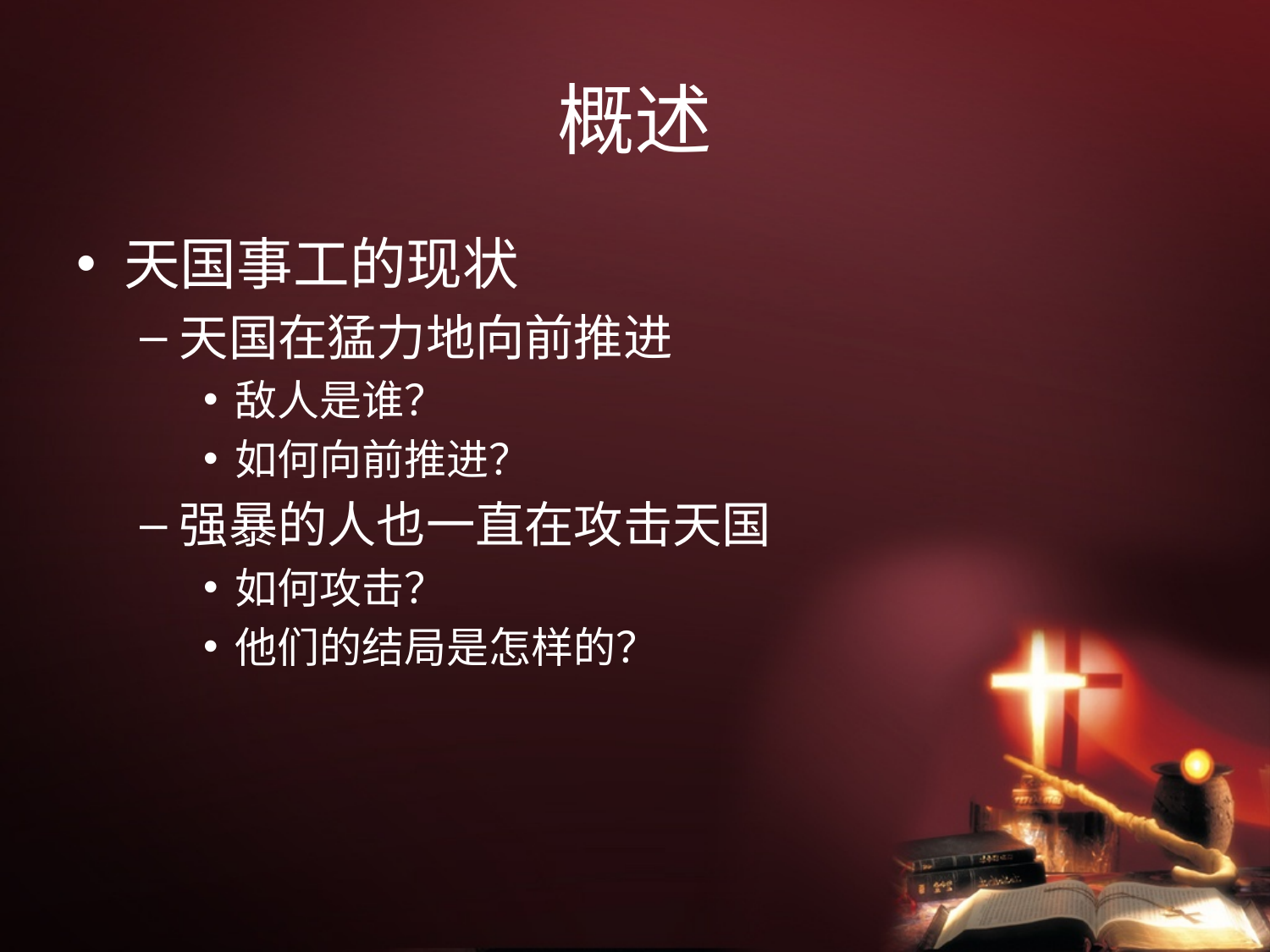

# 概述
天国事工的现状
天国在猛力地向前推进
敌人是谁？
如何向前推进？
强暴的人也一直在攻击天国
如何攻击？
他们的结局是怎样的？